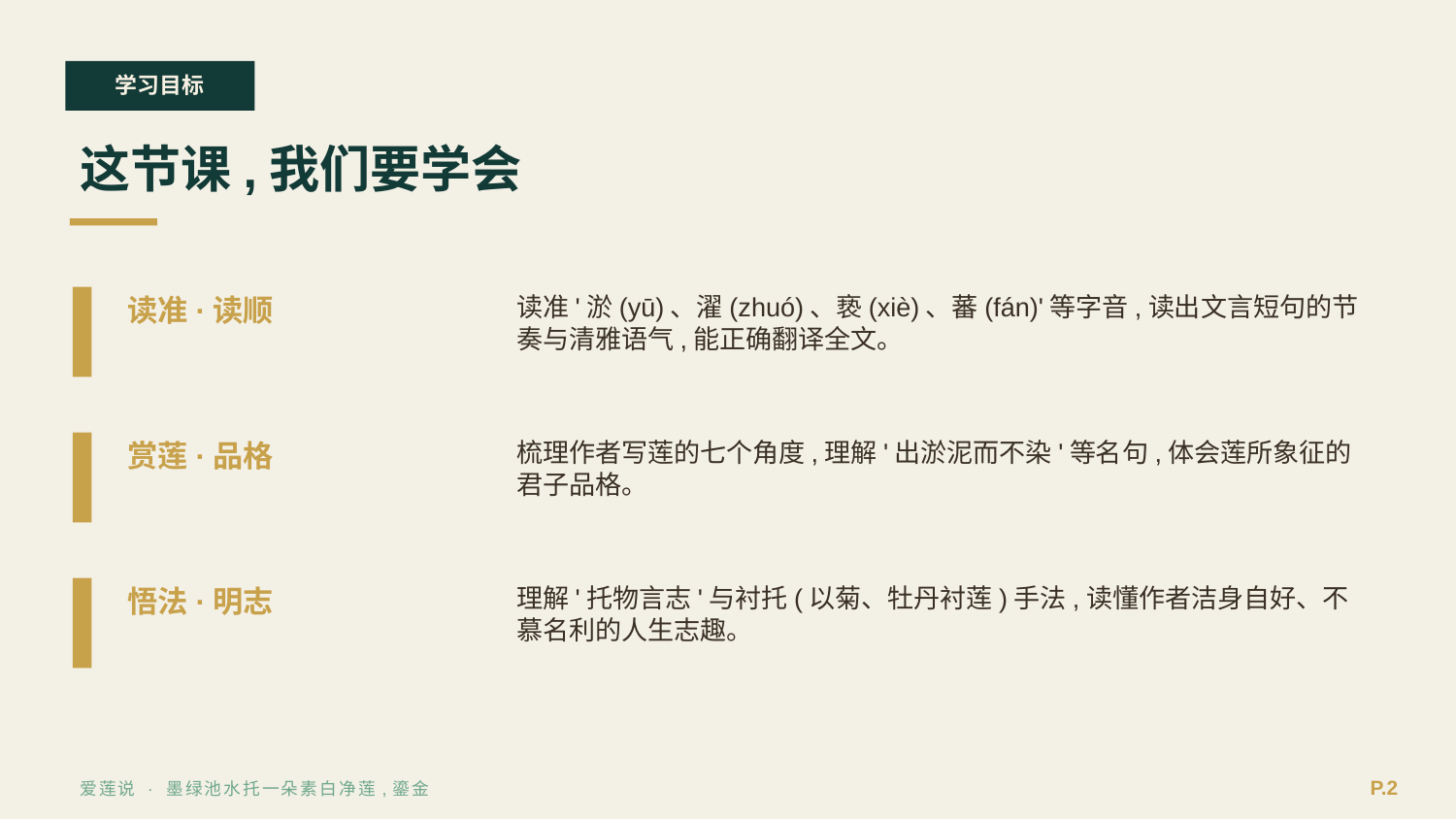

学习目标

这节课,我们要学会

读准·读顺
读准'淤(yū)、濯(zhuó)、亵(xiè)、蕃(fán)'等字音,读出文言短句的节奏与清雅语气,能正确翻译全文。

赏莲·品格
梳理作者写莲的七个角度,理解'出淤泥而不染'等名句,体会莲所象征的君子品格。

悟法·明志
理解'托物言志'与衬托(以菊、牡丹衬莲)手法,读懂作者洁身自好、不慕名利的人生志趣。

P.2
爱莲说 · 墨绿池水托一朵素白净莲,鎏金